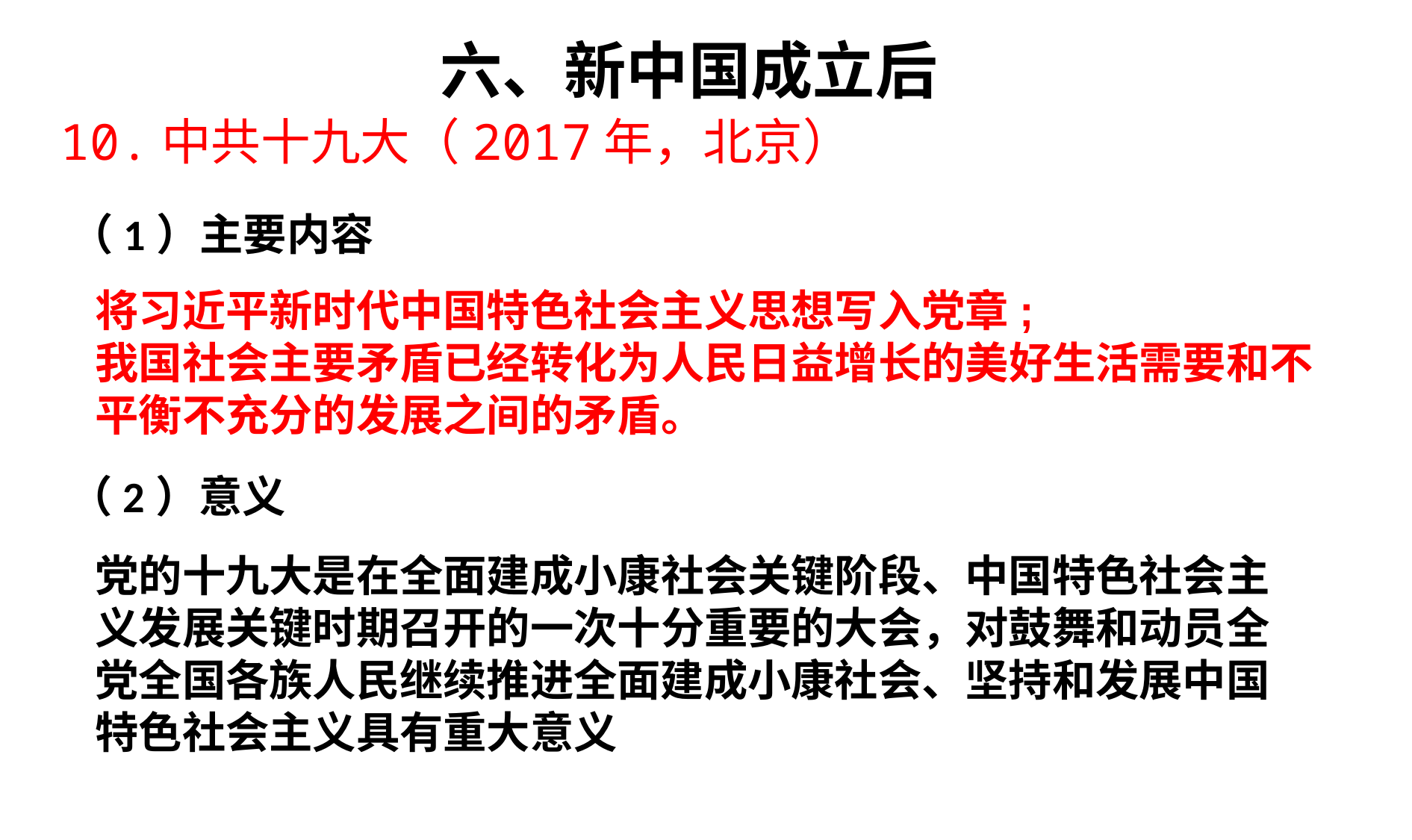

六、新中国成立后
10.中共十九大（2017年，北京）
（1）主要内容
将习近平新时代中国特色社会主义思想写入党章;
我国社会主要矛盾已经转化为人民日益增长的美好生活需要和不平衡不充分的发展之间的矛盾。
（2）意义
党的十九大是在全面建成小康社会关键阶段、中国特色社会主义发展关键时期召开的一次十分重要的大会，对鼓舞和动员全党全国各族人民继续推进全面建成小康社会、坚持和发展中国特色社会主义具有重大意义